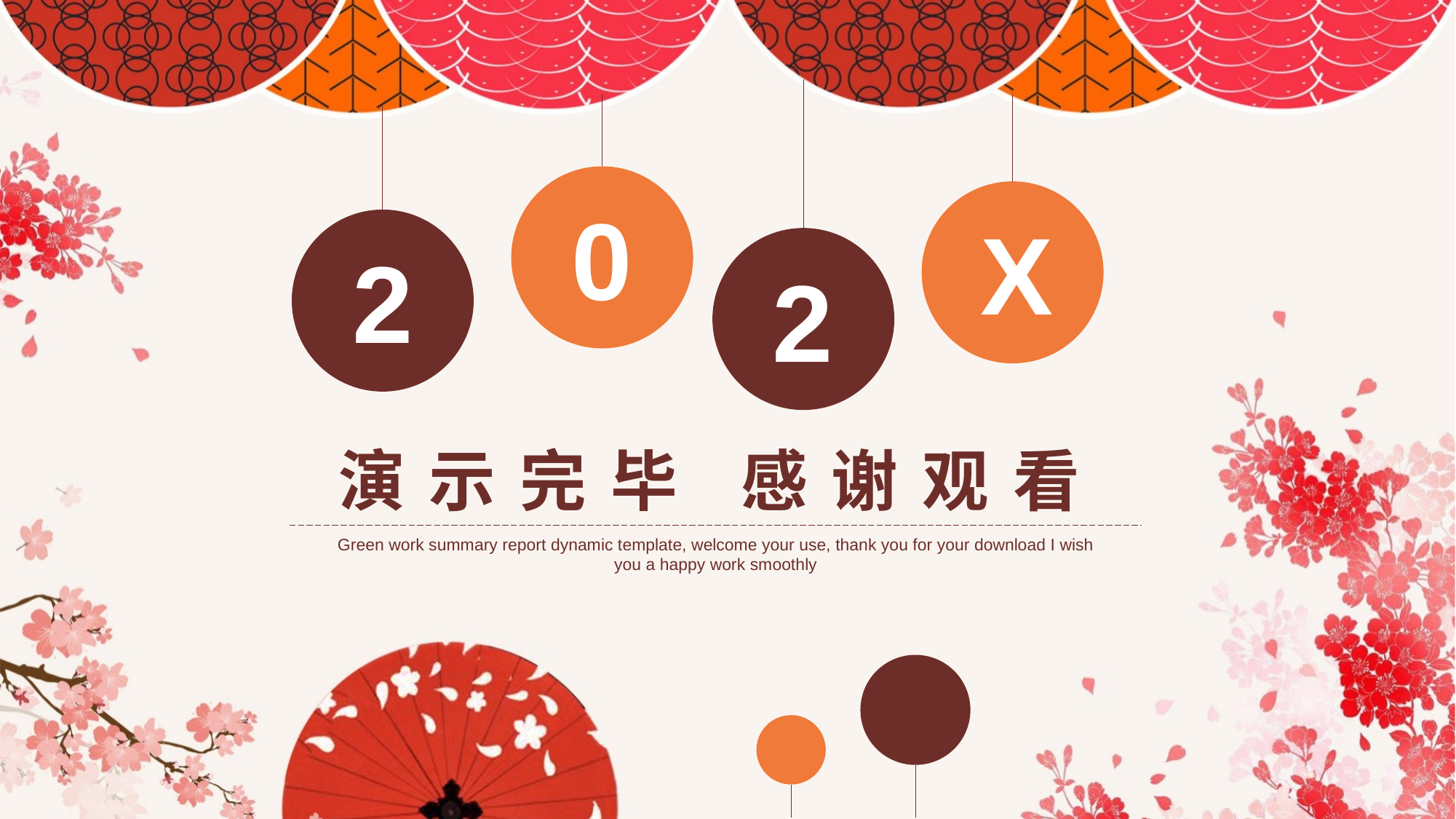

2

0

X

2
演 示 完 毕   感 谢 观 看
Green work summary report dynamic template, welcome your use, thank you for your download I wish you a happy work smoothly